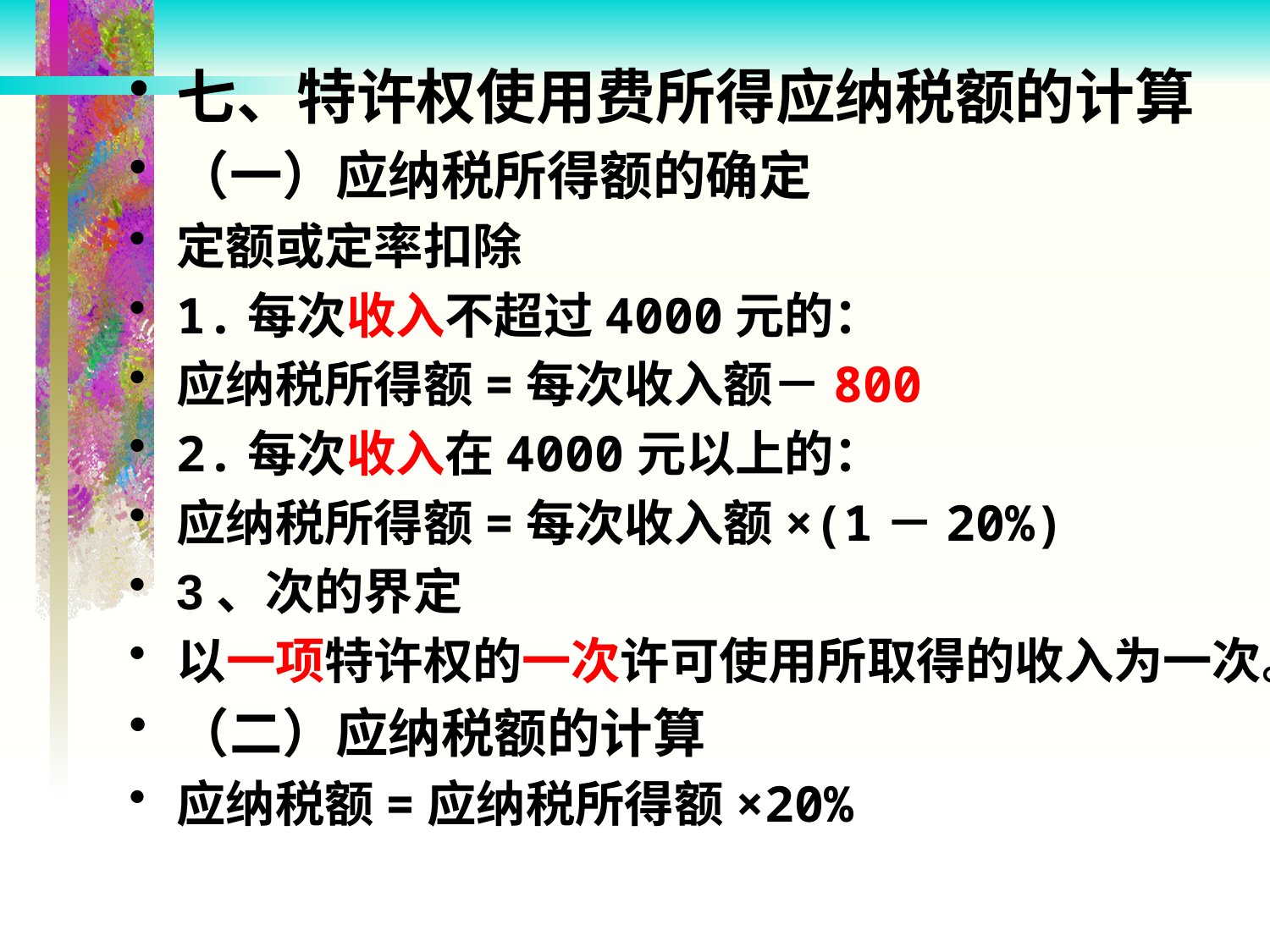

七、特许权使用费所得应纳税额的计算
（一）应纳税所得额的确定
定额或定率扣除
1.每次收入不超过4000元的：
应纳税所得额=每次收入额－800
2.每次收入在4000元以上的：
应纳税所得额=每次收入额×(1－20%)
3、次的界定
以一项特许权的一次许可使用所取得的收入为一次。
（二）应纳税额的计算
应纳税额=应纳税所得额×20%